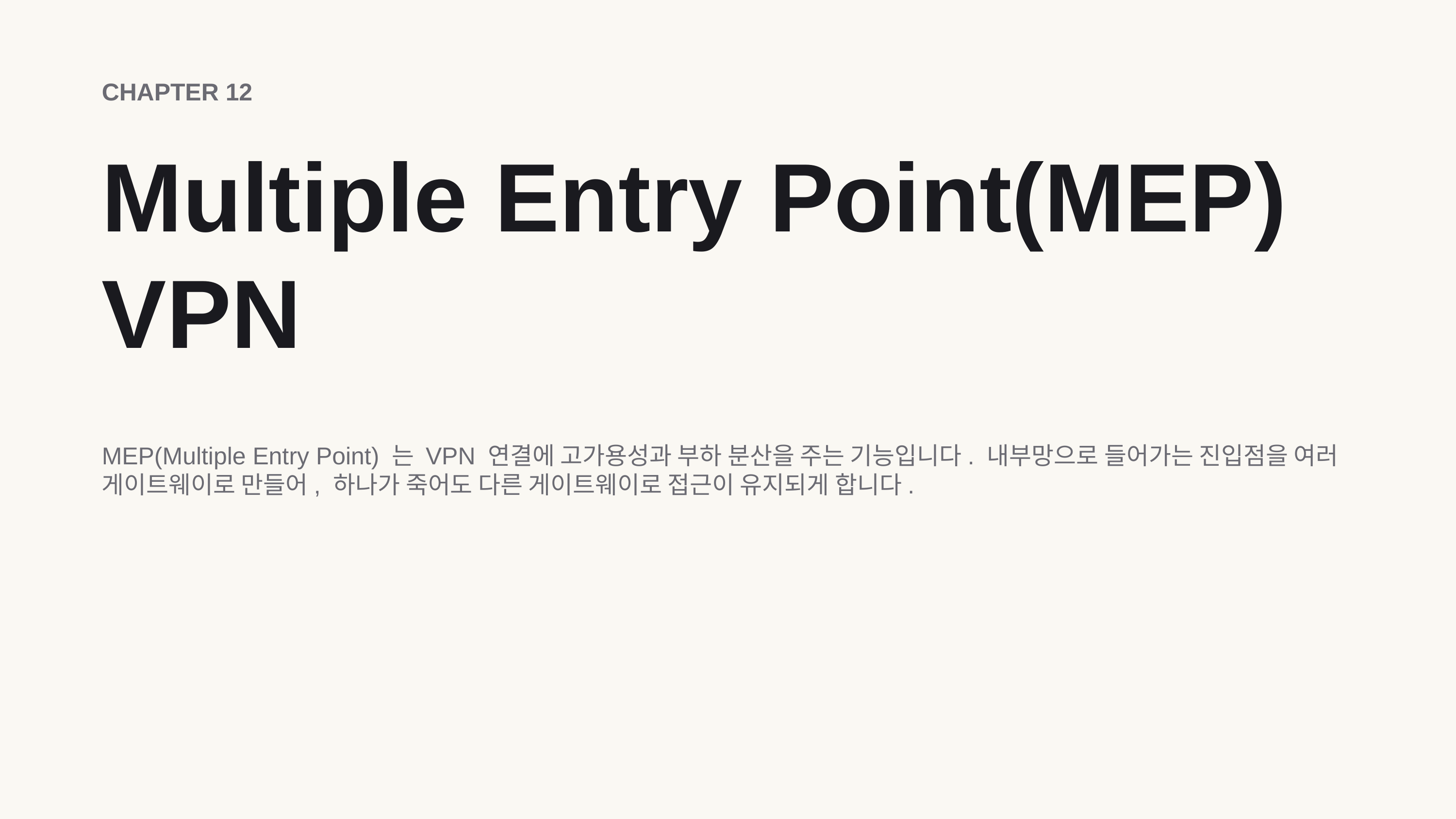

CHAPTER 12
Multiple Entry Point(MEP) VPN
MEP(Multiple Entry Point) 는 VPN 연결에 고가용성과 부하 분산을 주는 기능입니다. 내부망으로 들어가는 진입점을 여러 게이트웨이로 만들어, 하나가 죽어도 다른 게이트웨이로 접근이 유지되게 합니다.